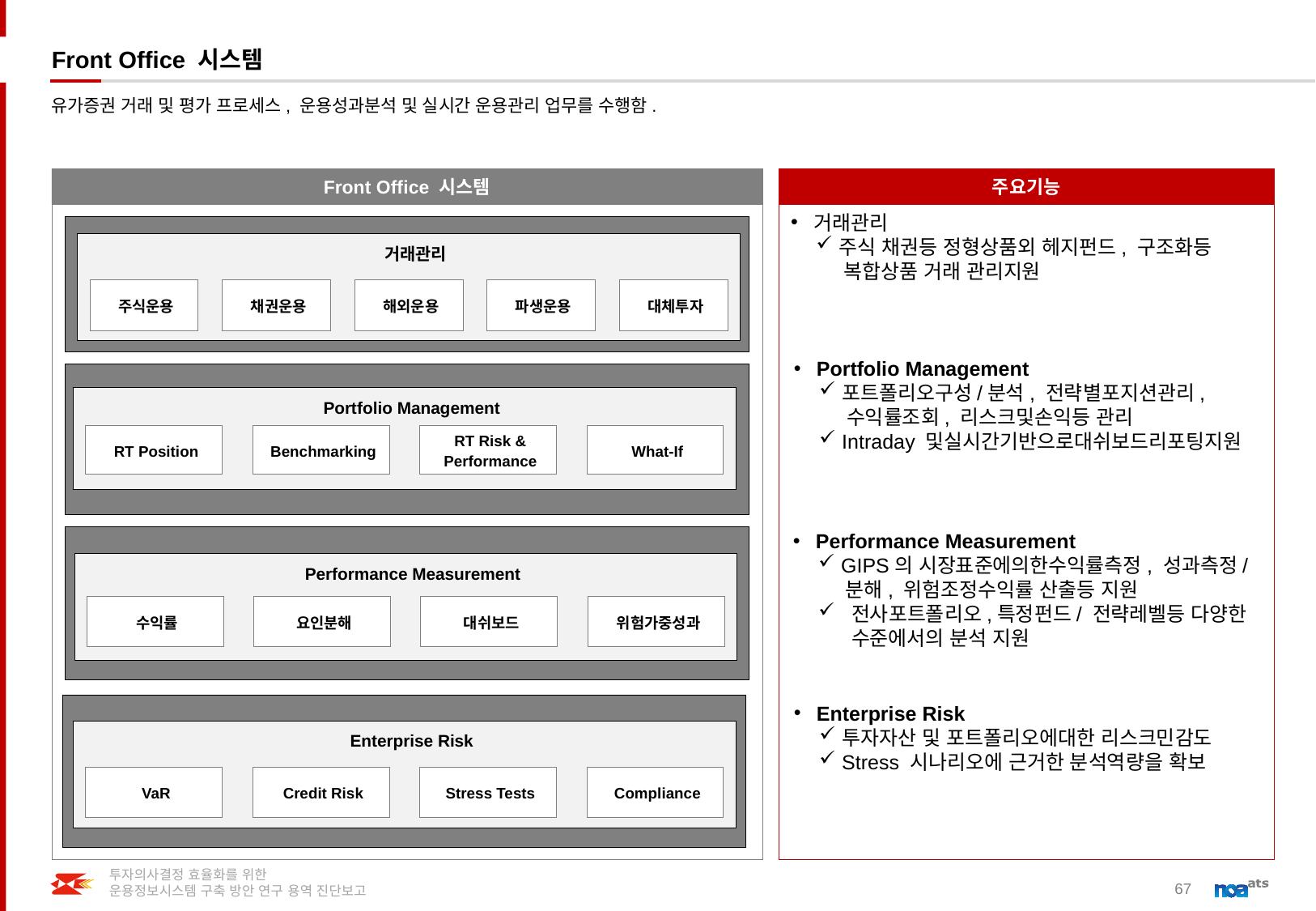

# Front Office 시스템
유가증권 거래 및 평가 프로세스, 운용성과분석 및 실시간 운용관리 업무를 수행함.
Front Office 시스템
주요기능

거래관리
주식 채권등 정형상품외 헤지펀드, 구조화등
    복합상품 거래 관리지원

거래관리
주식운용
채권운용
해외운용
파생운용
대체투자
Portfolio Management
포트폴리오구성/분석, 전략별포지션관리,
    수익률조회, 리스크및손익등 관리
Intraday 및실시간기반으로대쉬보드리포팅지원

Portfolio Management
RT Position
Benchmarking
RT Risk & Performance
What-If
Performance Measurement
GIPS의 시장표준에의한수익률측정, 성과측정/
    분해, 위험조정수익률 산출등 지원
 전사포트폴리오,특정펀드/ 전략레벨등 다양한
     수준에서의 분석 지원

Performance Measurement
수익률
요인분해
대쉬보드
위험가중성과

Enterprise Risk
투자자산 및 포트폴리오에대한 리스크민감도
Stress 시나리오에 근거한 분석역량을 확보

Enterprise Risk
VaR
Credit Risk
Stress Tests
Compliance